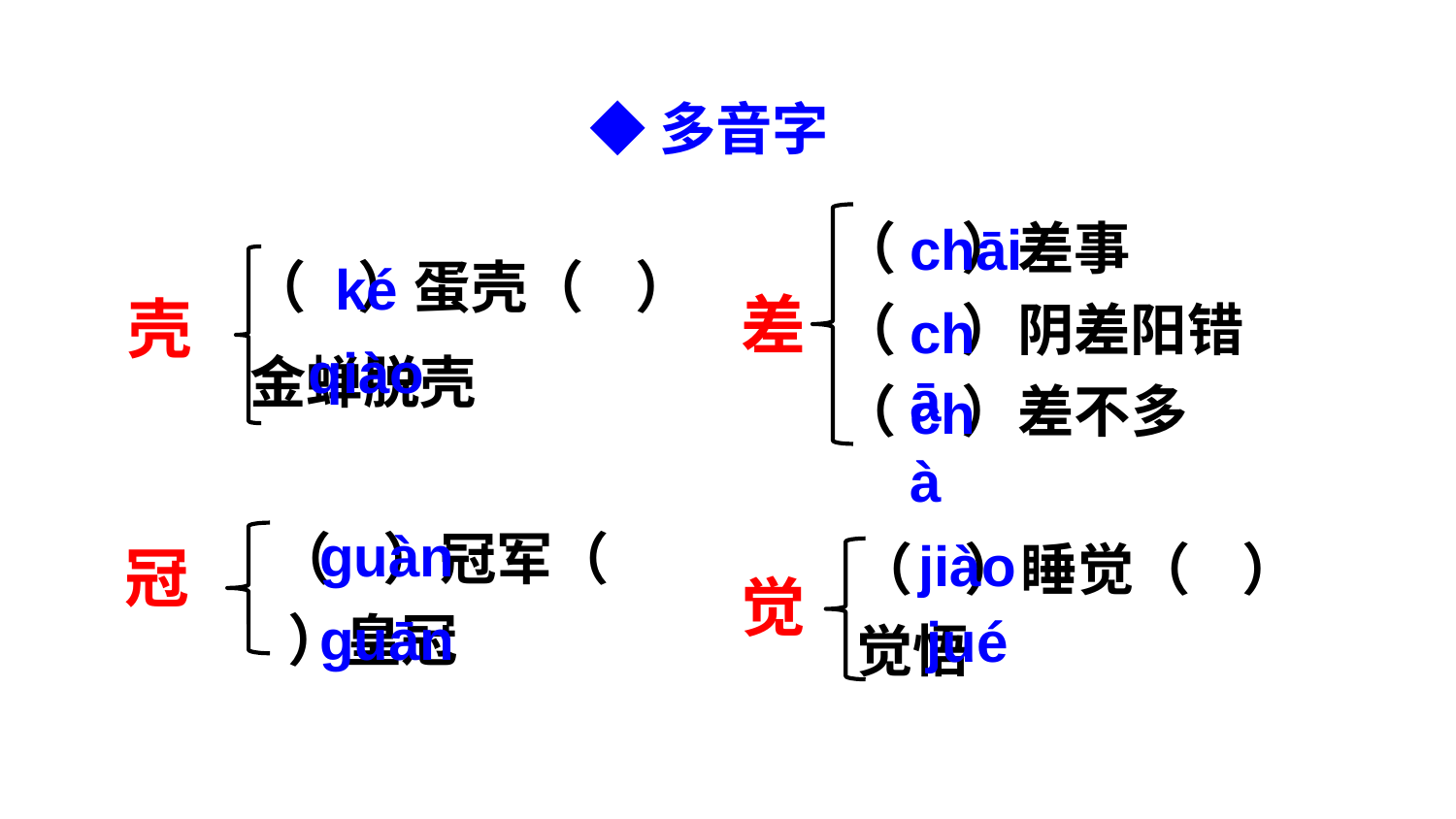

◆多音字
（     ）差事
（     ）阴差阳错
（     ）差不多

chāi
（    ）蛋壳（    ）金蝉脱壳
ké

差
壳
chā
qiào
chà
（    ）冠军（    ）皇冠
ɡuàn
（    ）睡觉（    ）觉悟
jiào

冠

觉
ɡuān
jué